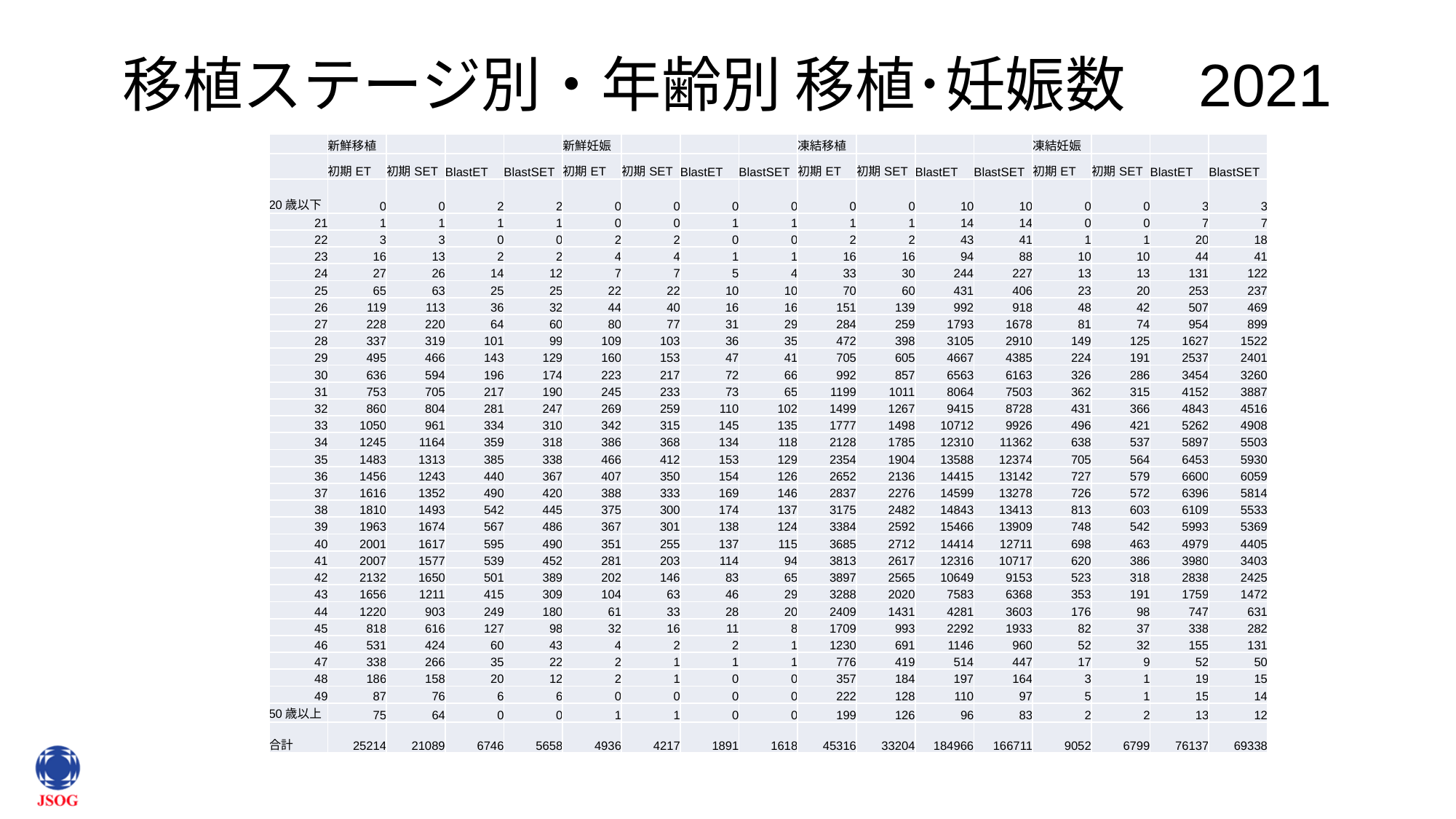

# 移植ステージ別・年齢別 移植･妊娠数　2021
|  | 新鮮移植 |  |  |  | 新鮮妊娠 |  |  |  | 凍結移植 |  |  |  | 凍結妊娠 |  |  |  |
| --- | --- | --- | --- | --- | --- | --- | --- | --- | --- | --- | --- | --- | --- | --- | --- | --- |
|  | 初期ET | 初期SET | BlastET | BlastSET | 初期ET | 初期SET | BlastET | BlastSET | 初期ET | 初期SET | BlastET | BlastSET | 初期ET | 初期SET | BlastET | BlastSET |
| 20歳以下 | 0 | 0 | 2 | 2 | 0 | 0 | 0 | 0 | 0 | 0 | 10 | 10 | 0 | 0 | 3 | 3 |
| 21 | 1 | 1 | 1 | 1 | 0 | 0 | 1 | 1 | 1 | 1 | 14 | 14 | 0 | 0 | 7 | 7 |
| 22 | 3 | 3 | 0 | 0 | 2 | 2 | 0 | 0 | 2 | 2 | 43 | 41 | 1 | 1 | 20 | 18 |
| 23 | 16 | 13 | 2 | 2 | 4 | 4 | 1 | 1 | 16 | 16 | 94 | 88 | 10 | 10 | 44 | 41 |
| 24 | 27 | 26 | 14 | 12 | 7 | 7 | 5 | 4 | 33 | 30 | 244 | 227 | 13 | 13 | 131 | 122 |
| 25 | 65 | 63 | 25 | 25 | 22 | 22 | 10 | 10 | 70 | 60 | 431 | 406 | 23 | 20 | 253 | 237 |
| 26 | 119 | 113 | 36 | 32 | 44 | 40 | 16 | 16 | 151 | 139 | 992 | 918 | 48 | 42 | 507 | 469 |
| 27 | 228 | 220 | 64 | 60 | 80 | 77 | 31 | 29 | 284 | 259 | 1793 | 1678 | 81 | 74 | 954 | 899 |
| 28 | 337 | 319 | 101 | 99 | 109 | 103 | 36 | 35 | 472 | 398 | 3105 | 2910 | 149 | 125 | 1627 | 1522 |
| 29 | 495 | 466 | 143 | 129 | 160 | 153 | 47 | 41 | 705 | 605 | 4667 | 4385 | 224 | 191 | 2537 | 2401 |
| 30 | 636 | 594 | 196 | 174 | 223 | 217 | 72 | 66 | 992 | 857 | 6563 | 6163 | 326 | 286 | 3454 | 3260 |
| 31 | 753 | 705 | 217 | 190 | 245 | 233 | 73 | 65 | 1199 | 1011 | 8064 | 7503 | 362 | 315 | 4152 | 3887 |
| 32 | 860 | 804 | 281 | 247 | 269 | 259 | 110 | 102 | 1499 | 1267 | 9415 | 8728 | 431 | 366 | 4843 | 4516 |
| 33 | 1050 | 961 | 334 | 310 | 342 | 315 | 145 | 135 | 1777 | 1498 | 10712 | 9926 | 496 | 421 | 5262 | 4908 |
| 34 | 1245 | 1164 | 359 | 318 | 386 | 368 | 134 | 118 | 2128 | 1785 | 12310 | 11362 | 638 | 537 | 5897 | 5503 |
| 35 | 1483 | 1313 | 385 | 338 | 466 | 412 | 153 | 129 | 2354 | 1904 | 13588 | 12374 | 705 | 564 | 6453 | 5930 |
| 36 | 1456 | 1243 | 440 | 367 | 407 | 350 | 154 | 126 | 2652 | 2136 | 14415 | 13142 | 727 | 579 | 6600 | 6059 |
| 37 | 1616 | 1352 | 490 | 420 | 388 | 333 | 169 | 146 | 2837 | 2276 | 14599 | 13278 | 726 | 572 | 6396 | 5814 |
| 38 | 1810 | 1493 | 542 | 445 | 375 | 300 | 174 | 137 | 3175 | 2482 | 14843 | 13413 | 813 | 603 | 6109 | 5533 |
| 39 | 1963 | 1674 | 567 | 486 | 367 | 301 | 138 | 124 | 3384 | 2592 | 15466 | 13909 | 748 | 542 | 5993 | 5369 |
| 40 | 2001 | 1617 | 595 | 490 | 351 | 255 | 137 | 115 | 3685 | 2712 | 14414 | 12711 | 698 | 463 | 4979 | 4405 |
| 41 | 2007 | 1577 | 539 | 452 | 281 | 203 | 114 | 94 | 3813 | 2617 | 12316 | 10717 | 620 | 386 | 3980 | 3403 |
| 42 | 2132 | 1650 | 501 | 389 | 202 | 146 | 83 | 65 | 3897 | 2565 | 10649 | 9153 | 523 | 318 | 2838 | 2425 |
| 43 | 1656 | 1211 | 415 | 309 | 104 | 63 | 46 | 29 | 3288 | 2020 | 7583 | 6368 | 353 | 191 | 1759 | 1472 |
| 44 | 1220 | 903 | 249 | 180 | 61 | 33 | 28 | 20 | 2409 | 1431 | 4281 | 3603 | 176 | 98 | 747 | 631 |
| 45 | 818 | 616 | 127 | 98 | 32 | 16 | 11 | 8 | 1709 | 993 | 2292 | 1933 | 82 | 37 | 338 | 282 |
| 46 | 531 | 424 | 60 | 43 | 4 | 2 | 2 | 1 | 1230 | 691 | 1146 | 960 | 52 | 32 | 155 | 131 |
| 47 | 338 | 266 | 35 | 22 | 2 | 1 | 1 | 1 | 776 | 419 | 514 | 447 | 17 | 9 | 52 | 50 |
| 48 | 186 | 158 | 20 | 12 | 2 | 1 | 0 | 0 | 357 | 184 | 197 | 164 | 3 | 1 | 19 | 15 |
| 49 | 87 | 76 | 6 | 6 | 0 | 0 | 0 | 0 | 222 | 128 | 110 | 97 | 5 | 1 | 15 | 14 |
| 50歳以上 | 75 | 64 | 0 | 0 | 1 | 1 | 0 | 0 | 199 | 126 | 96 | 83 | 2 | 2 | 13 | 12 |
| 合計 | 25214 | 21089 | 6746 | 5658 | 4936 | 4217 | 1891 | 1618 | 45316 | 33204 | 184966 | 166711 | 9052 | 6799 | 76137 | 69338 |